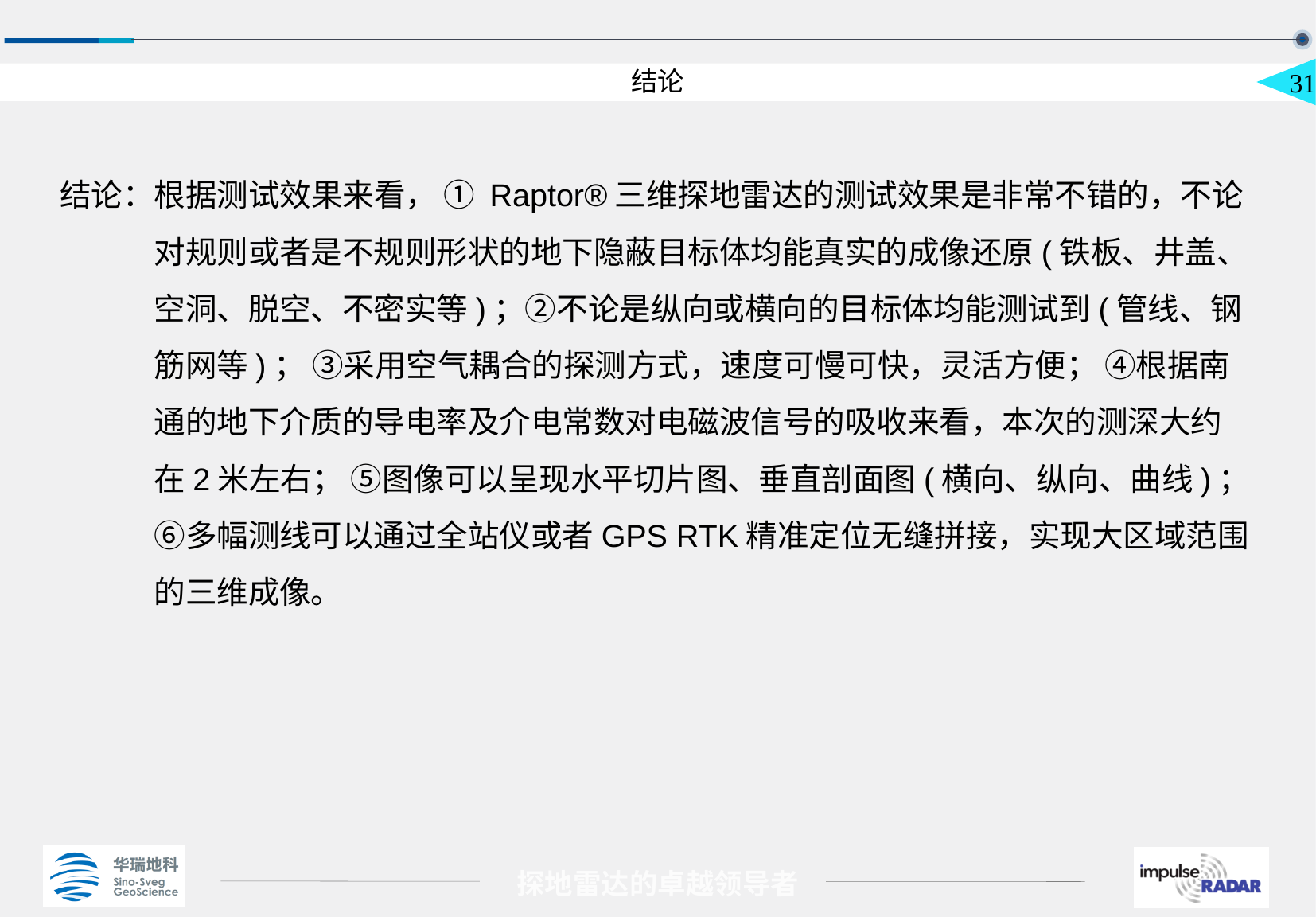

结论
31
结论：根据测试效果来看， ① Raptor®三维探地雷达的测试效果是非常不错的，不论对规则或者是不规则形状的地下隐蔽目标体均能真实的成像还原(铁板、井盖、空洞、脱空、不密实等)；②不论是纵向或横向的目标体均能测试到(管线、钢筋网等)； ③采用空气耦合的探测方式，速度可慢可快，灵活方便； ④根据南通的地下介质的导电率及介电常数对电磁波信号的吸收来看，本次的测深大约在2米左右； ⑤图像可以呈现水平切片图、垂直剖面图(横向、纵向、曲线)； ⑥多幅测线可以通过全站仪或者GPS RTK精准定位无缝拼接，实现大区域范围的三维成像。